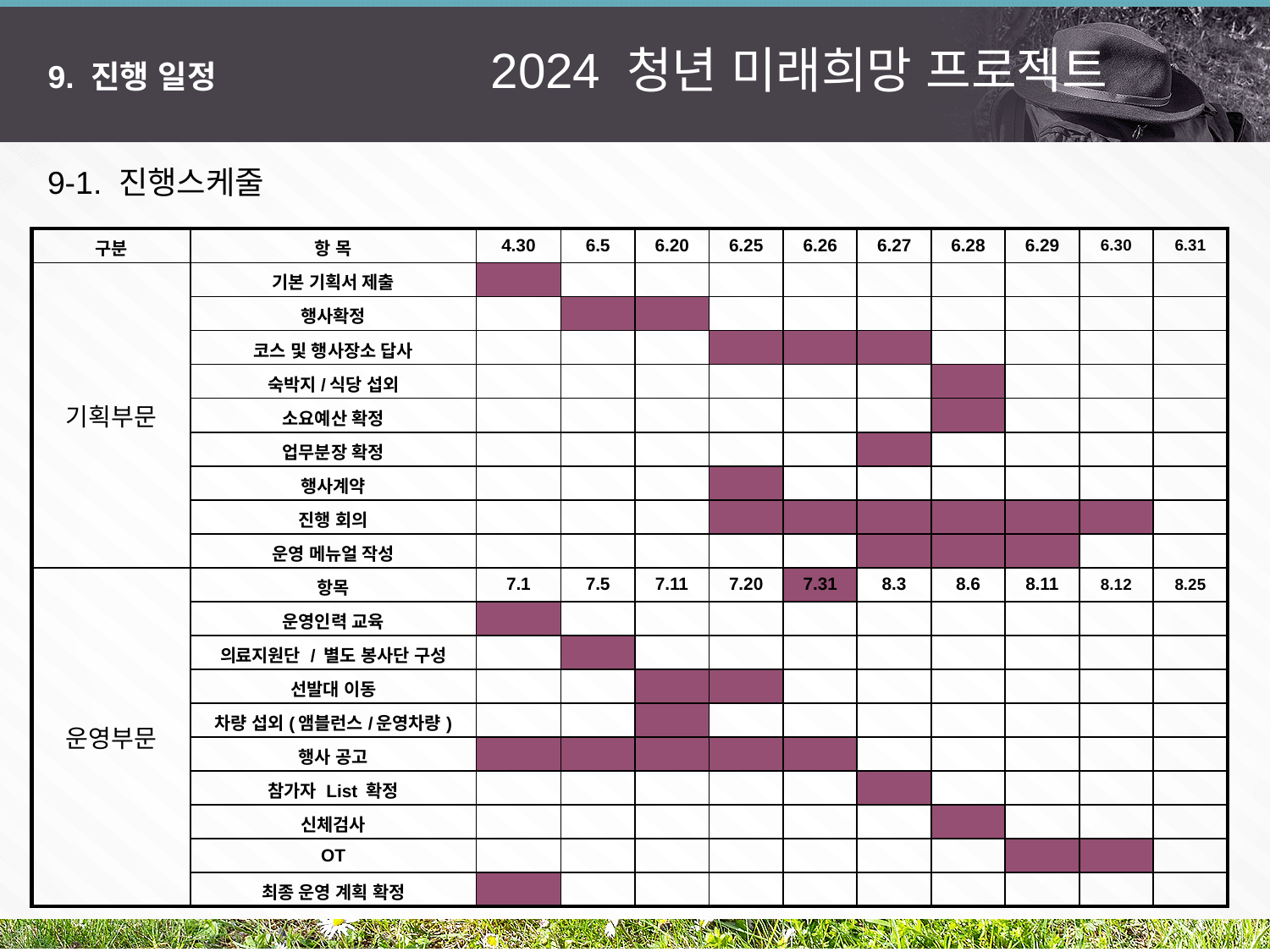

2024 청년 미래희망 프로젝트
9. 진행 일정
9-1. 진행스케줄
| 구분 | 항 목 | 4.30 | 6.5 | 6.20 | 6.25 | 6.26 | 6.27 | 6.28 | 6.29 | 6.30 | 6.31 |
| --- | --- | --- | --- | --- | --- | --- | --- | --- | --- | --- | --- |
| 기획부문 | 기본 기획서 제출 |  |  |  |  |  |  |  |  |  |  |
|  | 행사확정 |  |  |  |  |  |  |  |  |  |  |
|  | 코스 및 행사장소 답사 |  |  |  |  |  |  |  |  |  |  |
|  | 숙박지/식당 섭외 |  |  |  |  |  |  |  |  |  |  |
|  | 소요예산 확정 |  |  |  |  |  |  |  |  |  |  |
|  | 업무분장 확정 |  |  |  |  |  |  |  |  |  |  |
|  | 행사계약 |  |  |  |  |  |  |  |  |  |  |
|  | 진행 회의 |  |  |  |  |  |  |  |  |  |  |
|  | 운영 메뉴얼 작성 |  |  |  |  |  |  |  |  |  |  |
| 운영부문 | 항목 | 7.1 | 7.5 | 7.11 | 7.20 | 7.31 | 8.3 | 8.6 | 8.11 | 8.12 | 8.25 |
|  | 운영인력 교육 |  |  |  |  |  |  |  |  |  |  |
|  | 의료지원단 / 별도 봉사단 구성 |  |  |  |  |  |  |  |  |  |  |
|  | 선발대 이동 |  |  |  |  |  |  |  |  |  |  |
|  | 차량 섭외(앰블런스/운영차량) |  |  |  |  |  |  |  |  |  |  |
|  | 행사 공고 |  |  |  |  |  |  |  |  |  |  |
|  | 참가자 List 확정 |  |  |  |  |  |  |  |  |  |  |
|  | 신체검사 |  |  |  |  |  |  |  |  |  |  |
|  | OT |  |  |  |  |  |  |  |  |  |  |
|  | 최종 운영 계획 확정 |  |  |  |  |  |  |  |  |  |  |